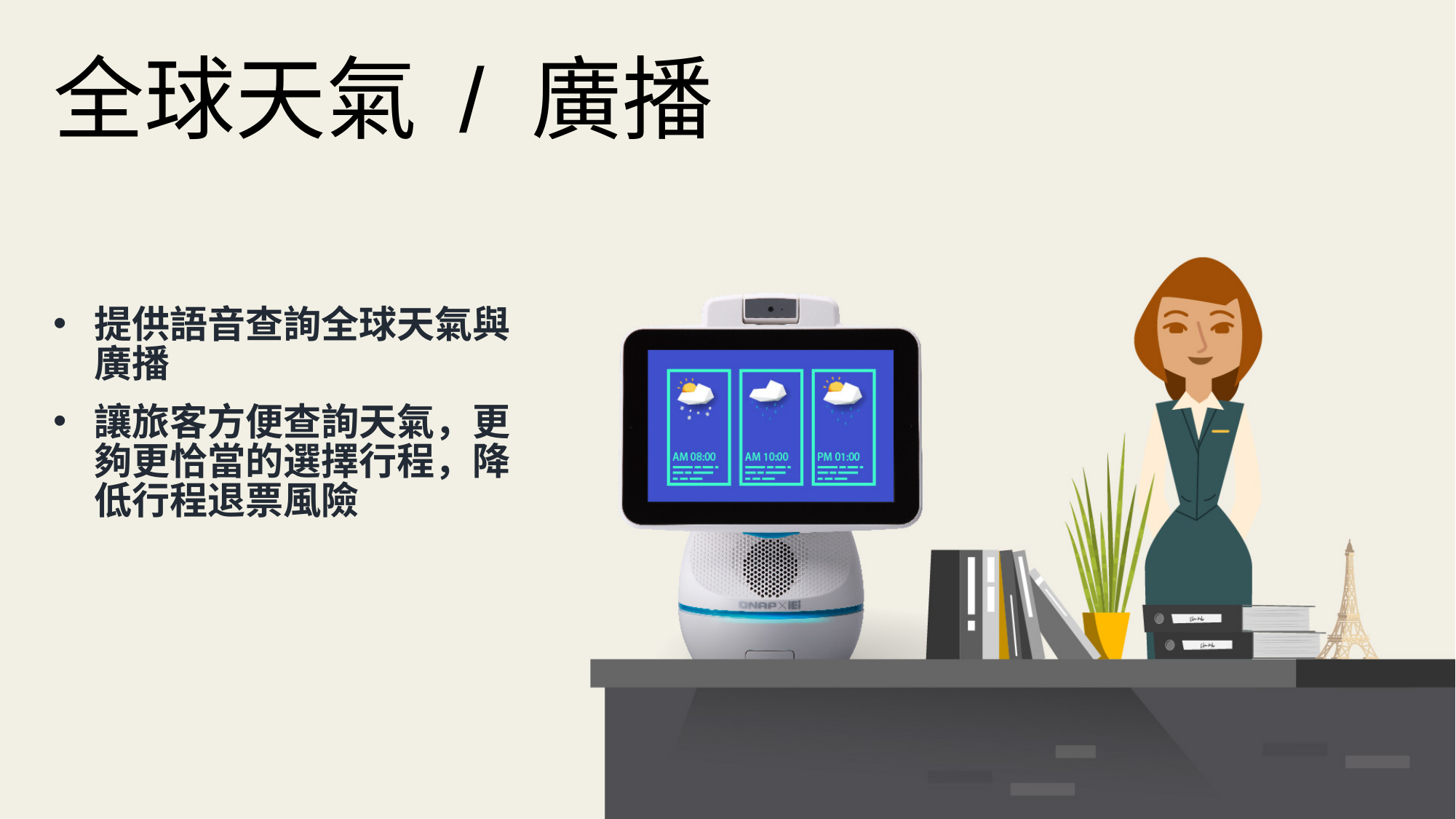

全球天氣 / 廣播
提供語音查詢全球天氣與廣播
讓旅客方便查詢天氣，更夠更恰當的選擇行程，降低行程退票風險